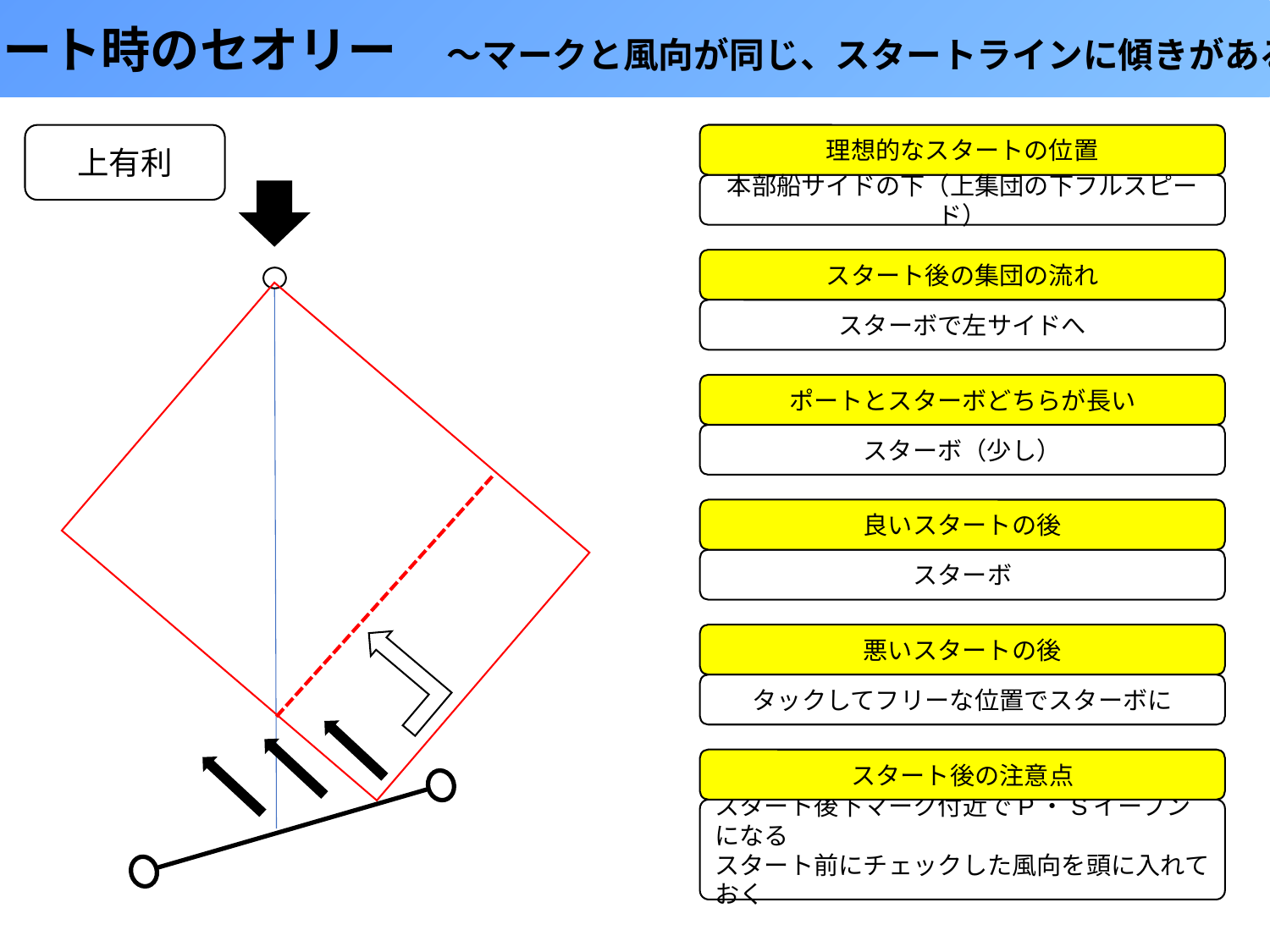

スタート時のセオリー　～マークと風向が同じ、スタートラインに傾きがある場合
上有利
理想的なスタートの位置

本部船サイドの下（上集団の下フルスピード）

スタート後の集団の流れ

スターボで左サイドへ

ポートとスターボどちらが長い

スターボ（少し）
良いスタートの後

スターボ
悪いスタートの後

タックしてフリーな位置でスターボに

スタート後の注意点
スタート後下マーク付近でP・Sイーブンになる
スタート前にチェックした風向を頭に入れておく